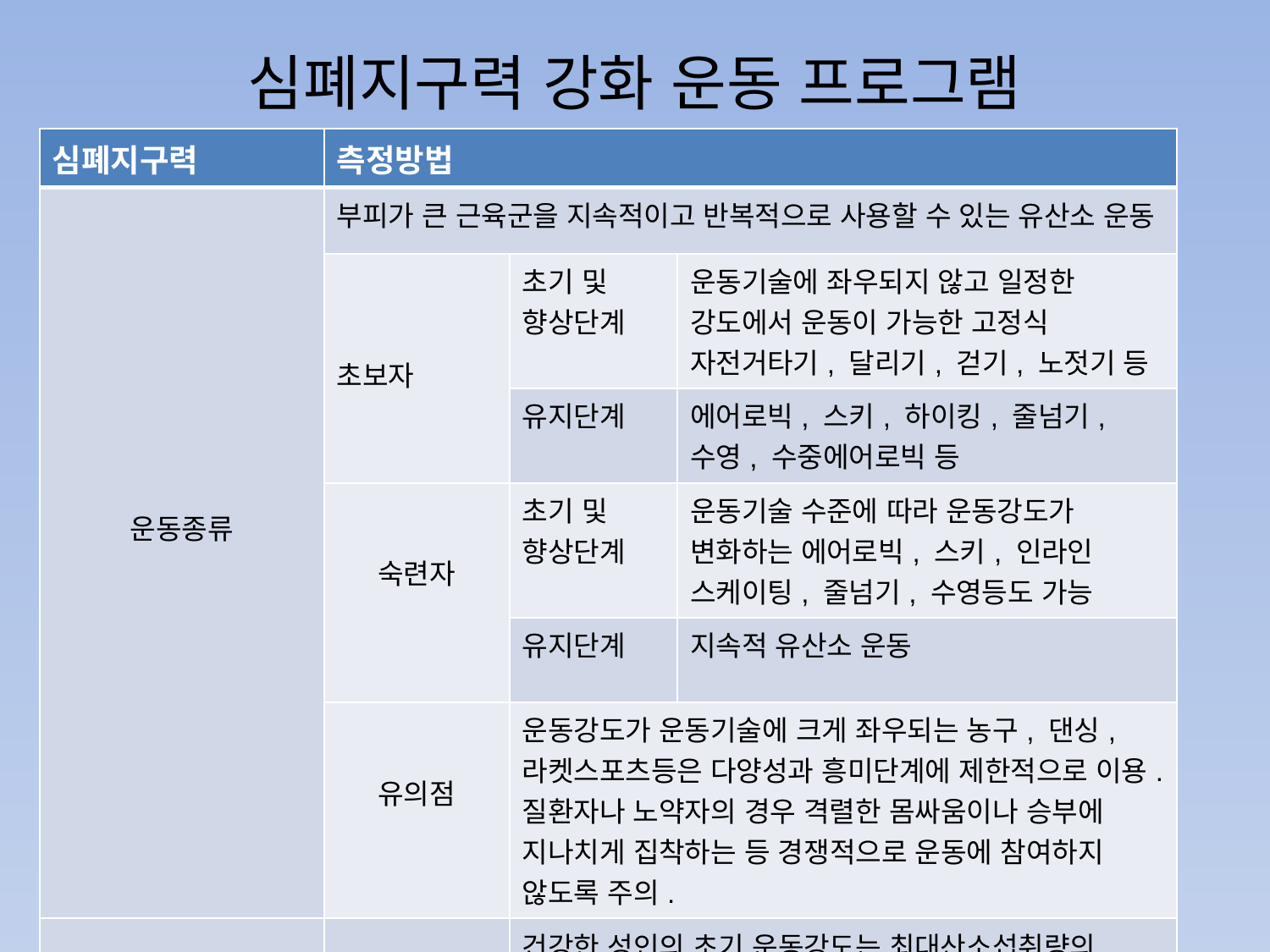

# 심폐지구력 강화 운동 프로그램
| 심폐지구력 | 측정방법 |  |  |
| --- | --- | --- | --- |
| 운동종류 | 부피가 큰 근육군을 지속적이고 반복적으로 사용할 수 있는 유산소 운동 |  |  |
|  | 초보자 | 초기 및 향상단계 | 운동기술에 좌우되지 않고 일정한 강도에서 운동이 가능한 고정식 자전거타기, 달리기, 걷기, 노젓기 등 |
|  |  | 유지단계 | 에어로빅, 스키, 하이킹, 줄넘기, 수영, 수중에어로빅 등 |
|  | 숙련자 | 초기 및 향상단계 | 운동기술 수준에 따라 운동강도가 변화하는 에어로빅, 스키, 인라인 스케이팅, 줄넘기, 수영등도 가능 |
|  |  | 유지단계 | 지속적 유산소 운동 |
|  | 유의점 | 운동강도가 운동기술에 크게 좌우되는 농구, 댄싱, 라켓스포츠등은 다양성과 흥미단계에 제한적으로 이용. 질환자나 노약자의 경우 격렬한 몸싸움이나 승부에 지나치게 집착하는 등 경쟁적으로 운동에 참여하지 않도록 주의. |  |
| 운동강도 | 권장강도 | 건강한 성인의 초기 운동강도는 최대산소섭취량의 50~85% 수준이 권장되며, 심폐지구력이 매우 낮은 경우 40~50%정도의 강도 |  |
|  | 유의점 | 현재의 심폐지구력 수준, 부상의 위험 등을 주의 깊게 평가한 후 운동 실시 부상의 위험이 높고 장기간 운동 참여가 어려운 높은 강도의 운동보다는 저강도 및 중강도의 운동을 지속적으로 수행 |  |
| 운동사건 | 권장시간 | 초기 단계에서는 20~39분 정도를 권장하여 2~3주마다 운동시간을 증가 |  |
|  | 유의점 | 한번에 10분 이상 운동할 수 없다면 10분씩 여러 차례 운동 |  |
| 운동빈도 | 권장빈도 | 최소한 일주일에 3번은 운동에 참여하도록 권하여, 점차 주 5회로 증가 |  |